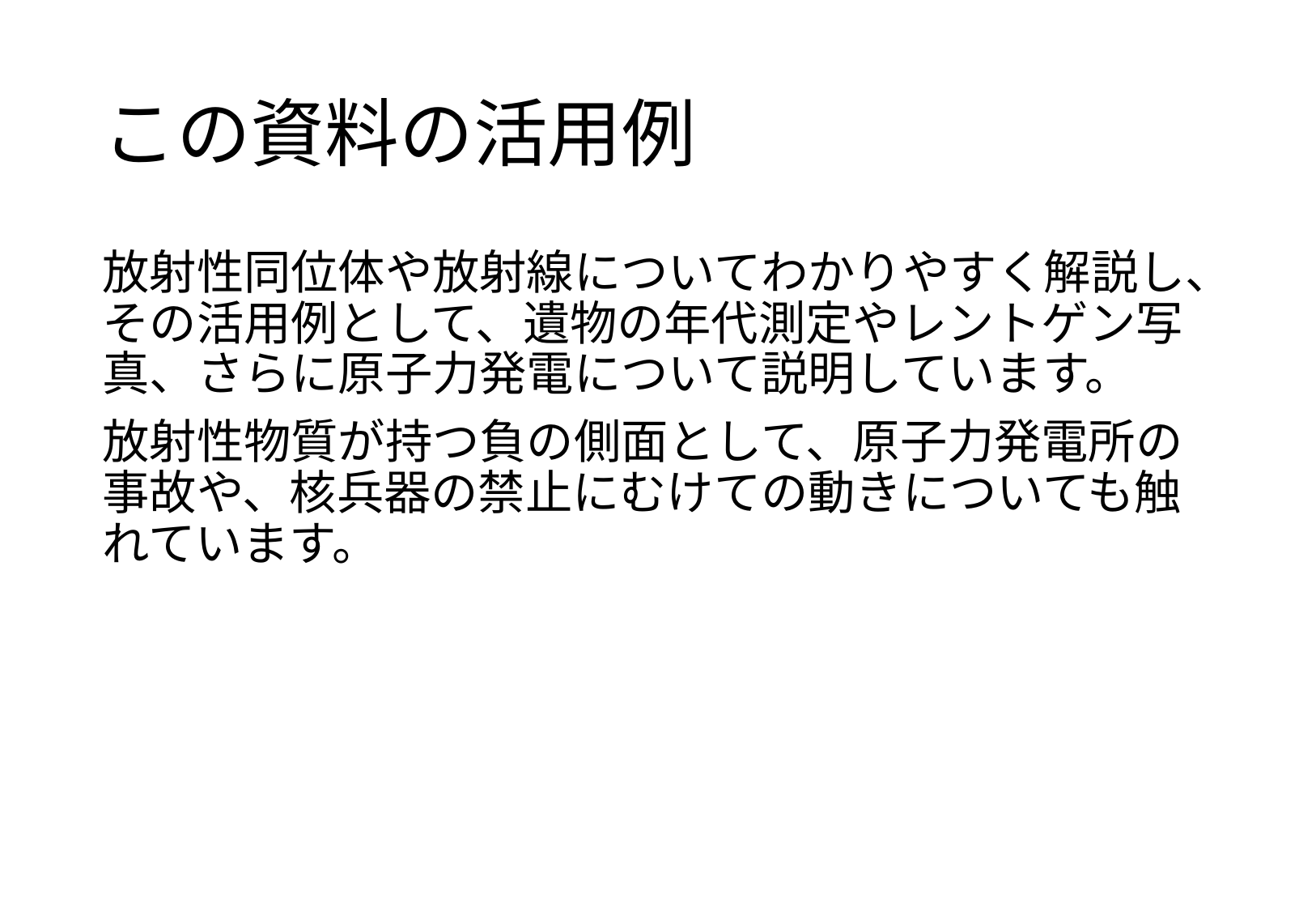

# この資料の活用例
放射性同位体や放射線についてわかりやすく解説し、その活用例として、遺物の年代測定やレントゲン写真、さらに原子力発電について説明しています。
放射性物質が持つ負の側面として、原子力発電所の事故や、核兵器の禁止にむけての動きについても触れています。